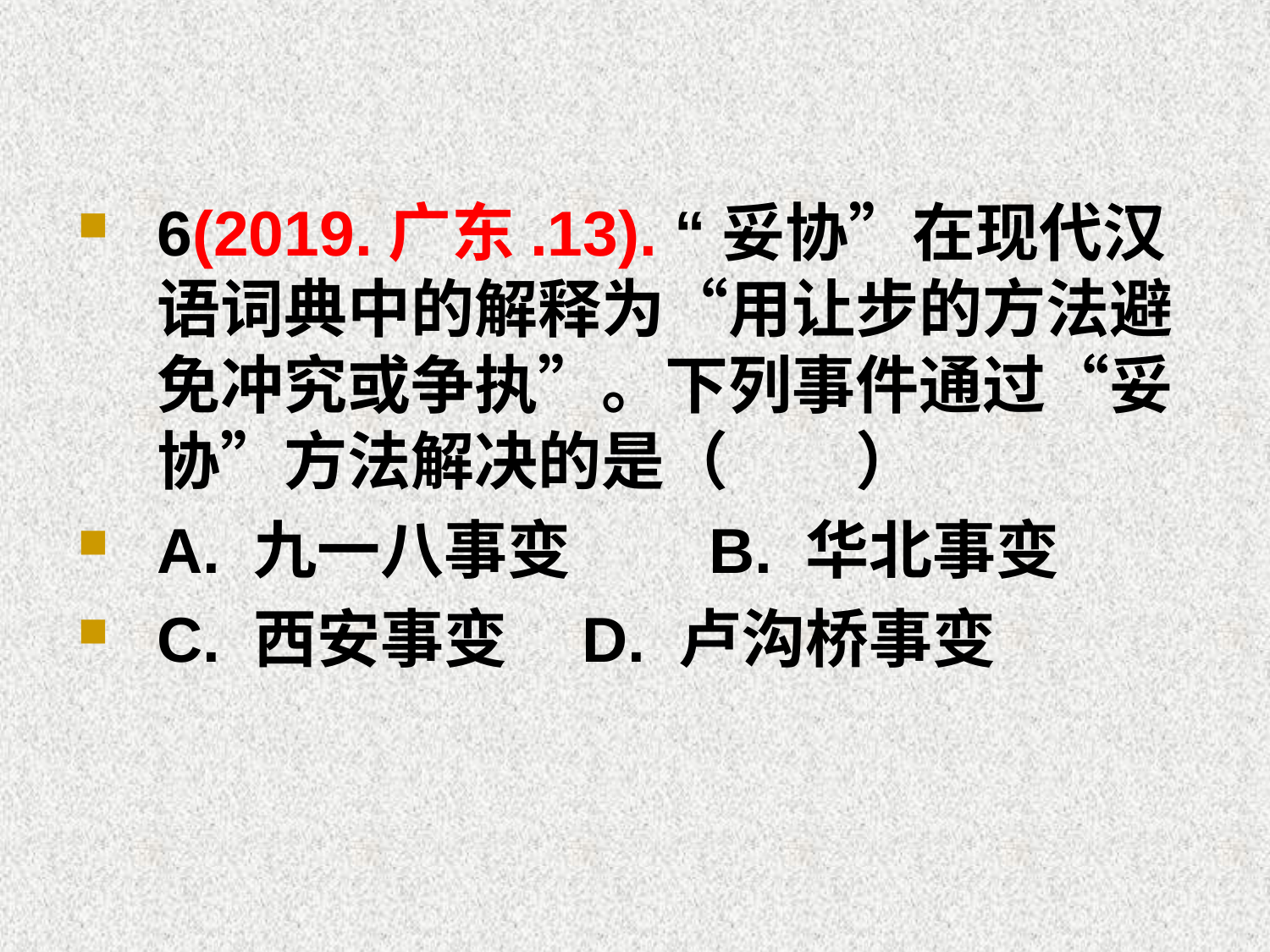

#
6(2019.广东.13). “妥协”在现代汉语词典中的解释为“用让步的方法避免冲究或争执”。下列事件通过“妥协”方法解决的是（　　）
A. 九一八事变	  B. 华北事变
C. 西安事变	  D. 卢沟桥事变